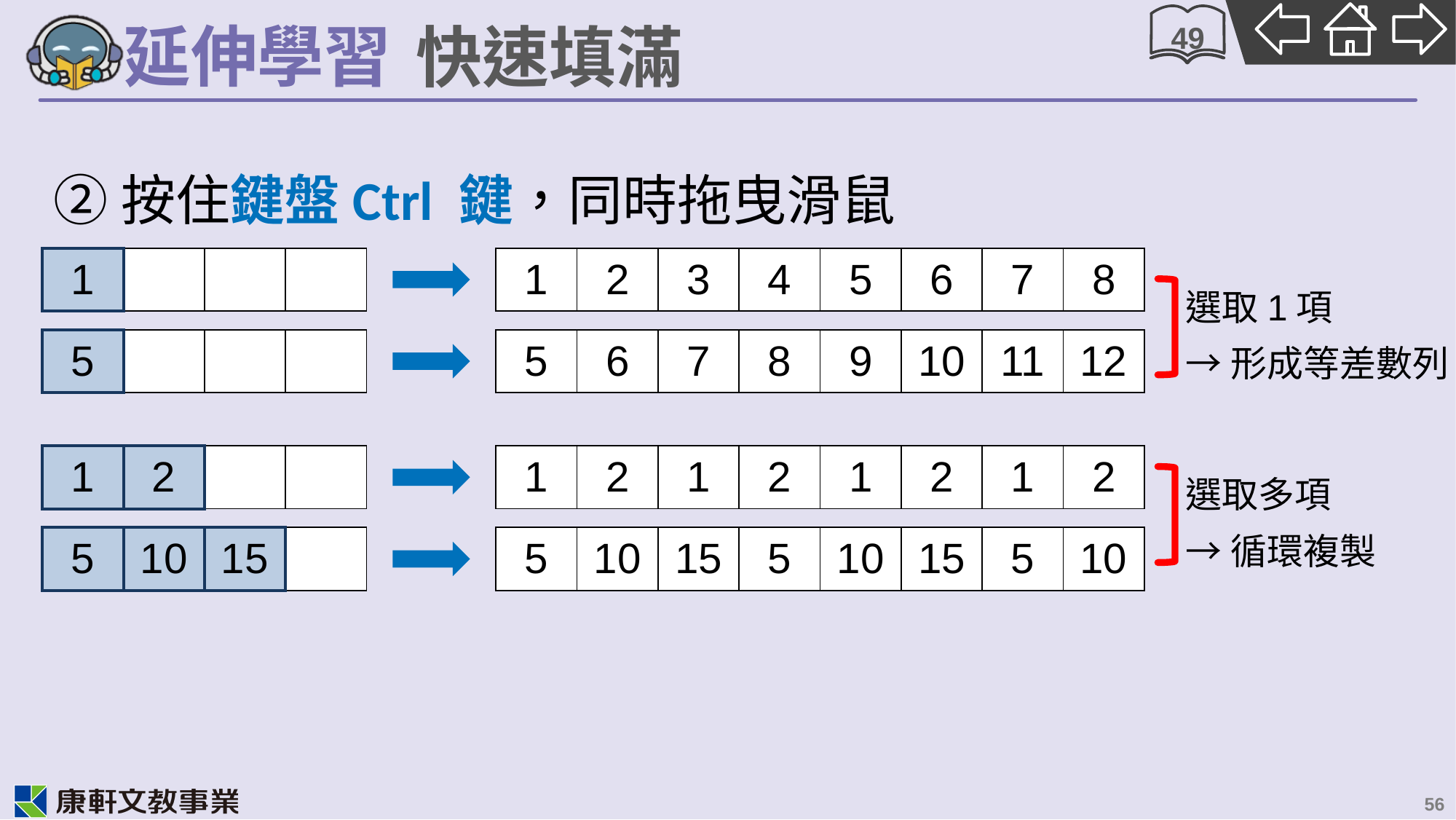

49
# 快速填滿
②按住鍵盤Ctrl 鍵，同時拖曳滑鼠
| 1 |  |  |  |
| --- | --- | --- | --- |
| 1 | 2 | 3 | 4 | 5 | 6 | 7 | 8 |
| --- | --- | --- | --- | --- | --- | --- | --- |

選取1項
→形成等差數列

| 5 |  |  |  |
| --- | --- | --- | --- |
| 5 | 6 | 7 | 8 | 9 | 10 | 11 | 12 |
| --- | --- | --- | --- | --- | --- | --- | --- |

| 1 | 2 |  |  |
| --- | --- | --- | --- |
| 1 | 2 | 1 | 2 | 1 | 2 | 1 | 2 |
| --- | --- | --- | --- | --- | --- | --- | --- |
選取多項
→循環複製

| 5 | 10 | 15 |  |
| --- | --- | --- | --- |
| 5 | 10 | 15 | 5 | 10 | 15 | 5 | 10 |
| --- | --- | --- | --- | --- | --- | --- | --- |

56